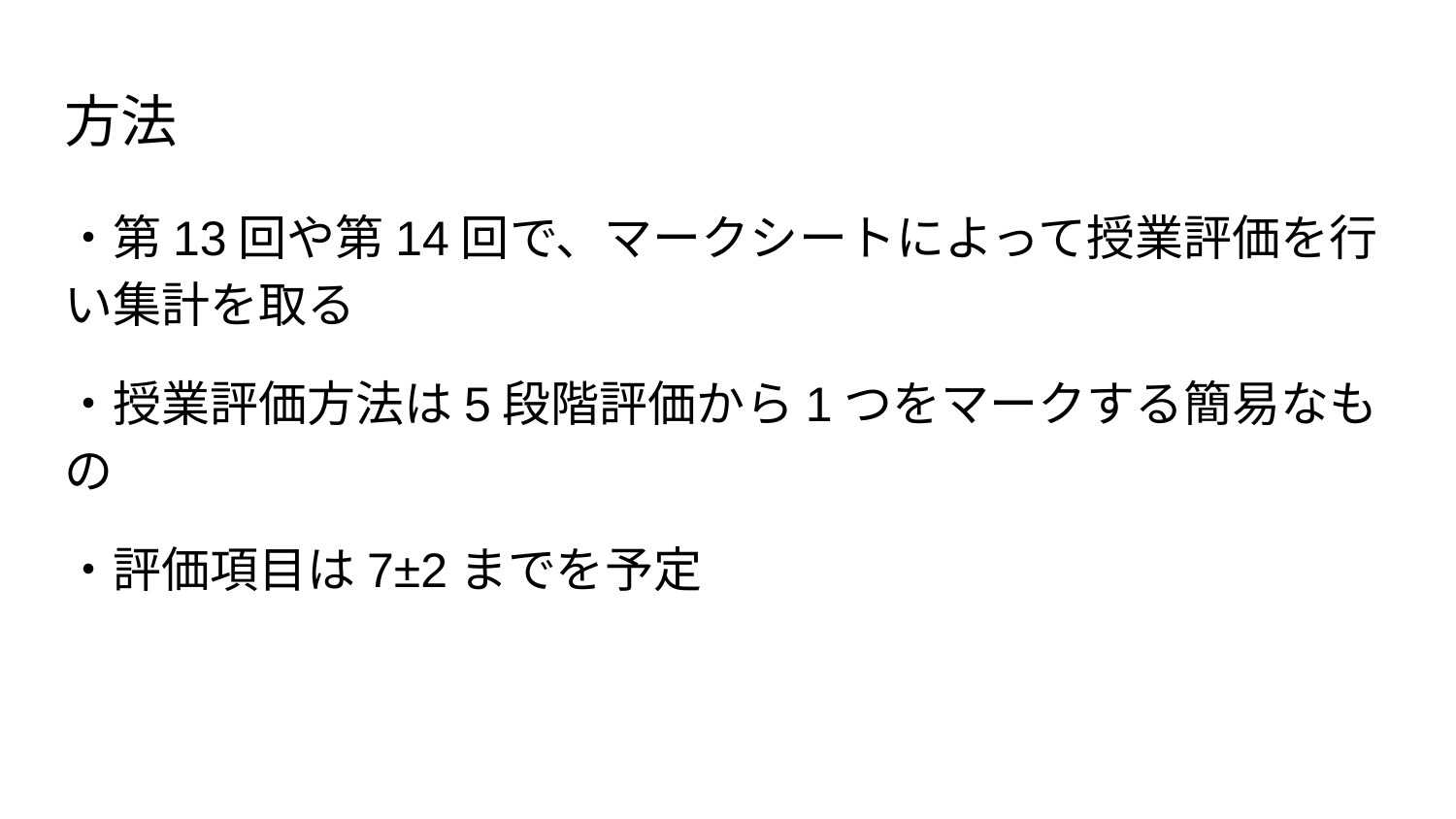

# 方法

・第13回や第14回で、マークシートによって授業評価を行い集計を取る
・授業評価方法は5段階評価から1つをマークする簡易なもの
・評価項目は7±2までを予定